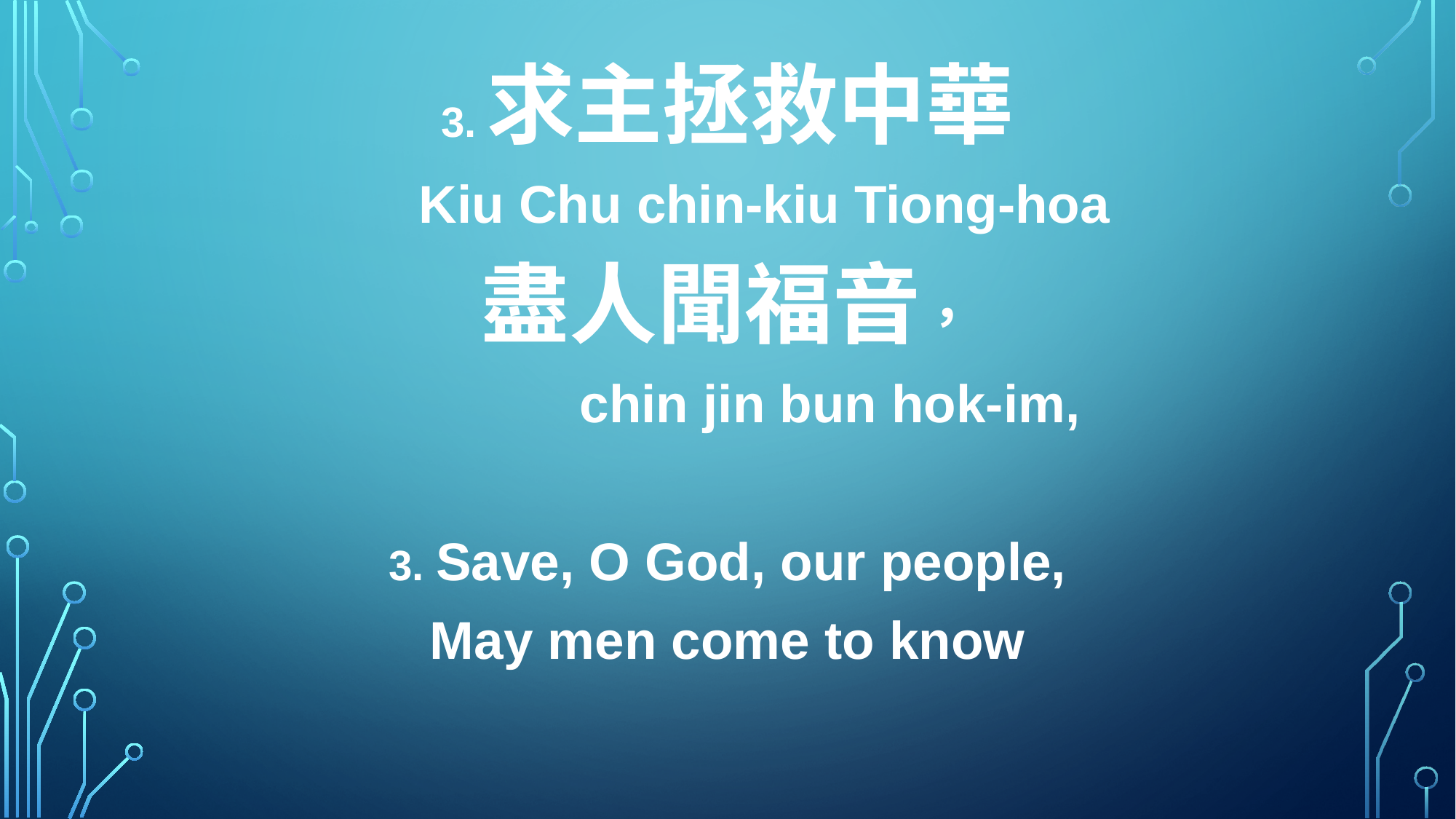

3.求主拯救中華
     Kiu Chu chin-kiu Tiong-hoa
盡人聞福音，
                              chin jin bun hok-im,

3. Save, O God, our people,
May men come to know